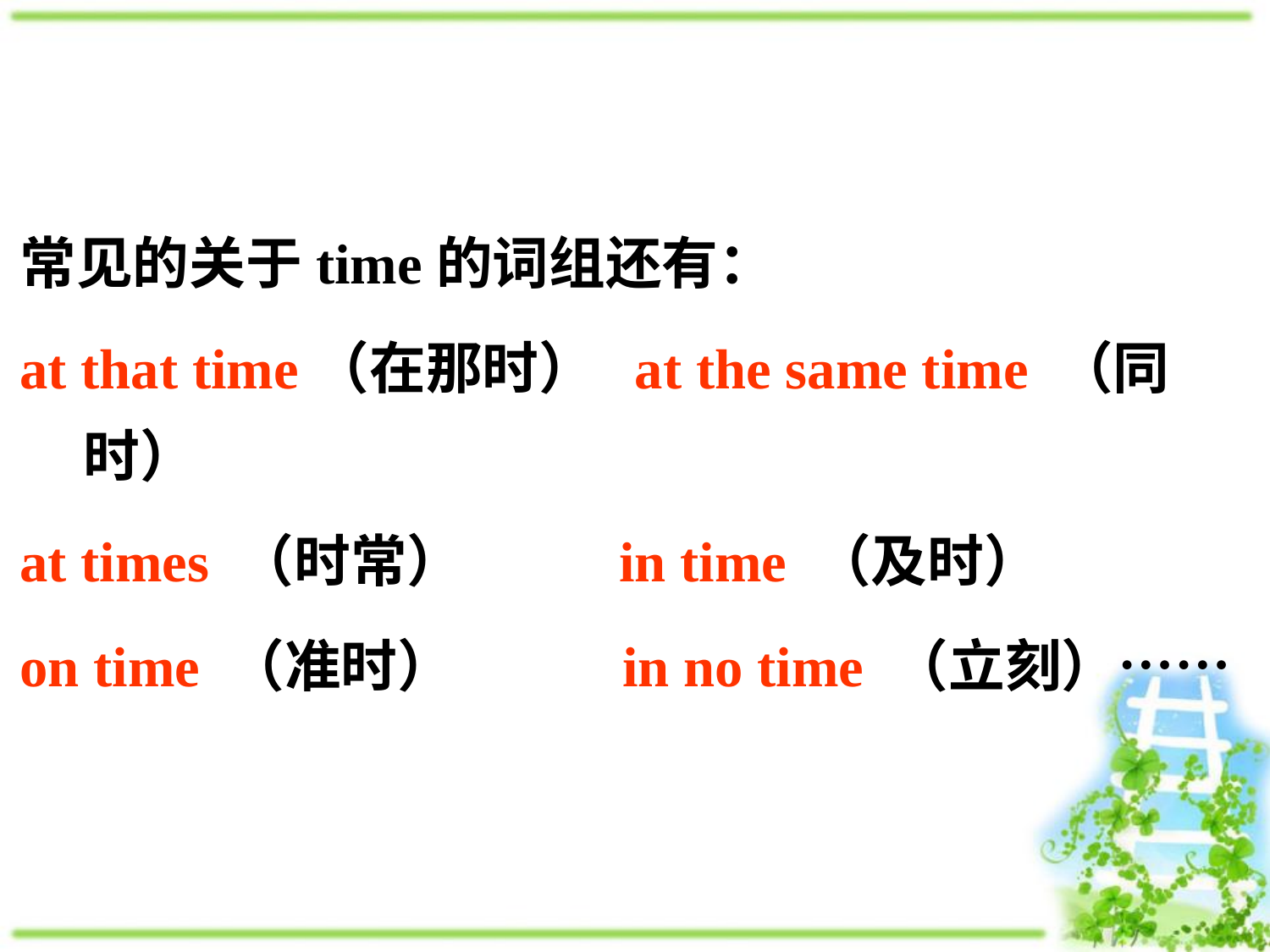

常见的关于time的词组还有：
at that time（在那时）  at the same time （同时）
at times （时常）           in time （及时）
on time （准时）            in no time （立刻）……